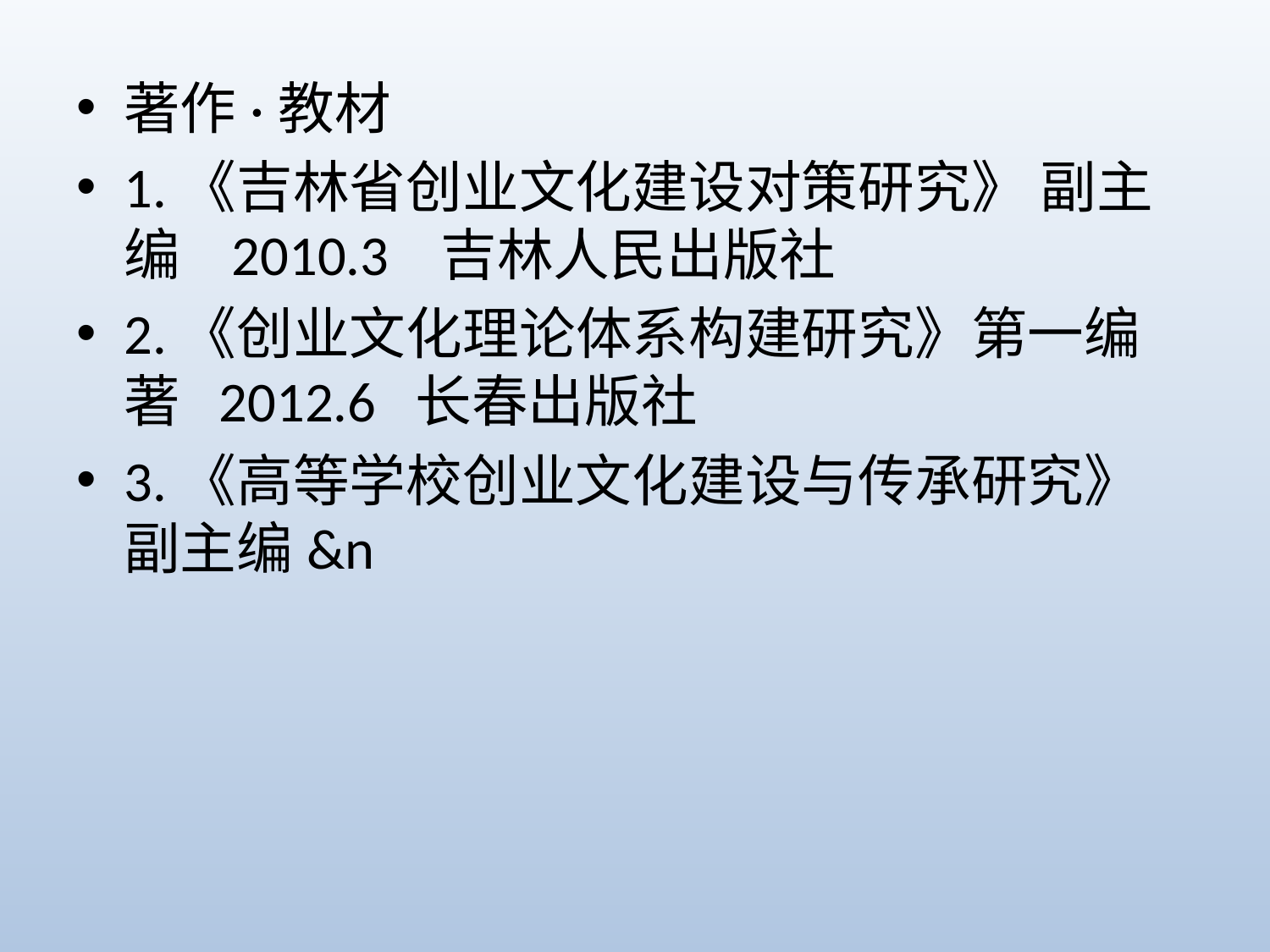

著作·教材
1.《吉林省创业文化建设对策研究》 副主编   2010.3   吉林人民出版社
2.《创业文化理论体系构建研究》第一编著  2012.6  长春出版社
3.《高等学校创业文化建设与传承研究》副主编&n